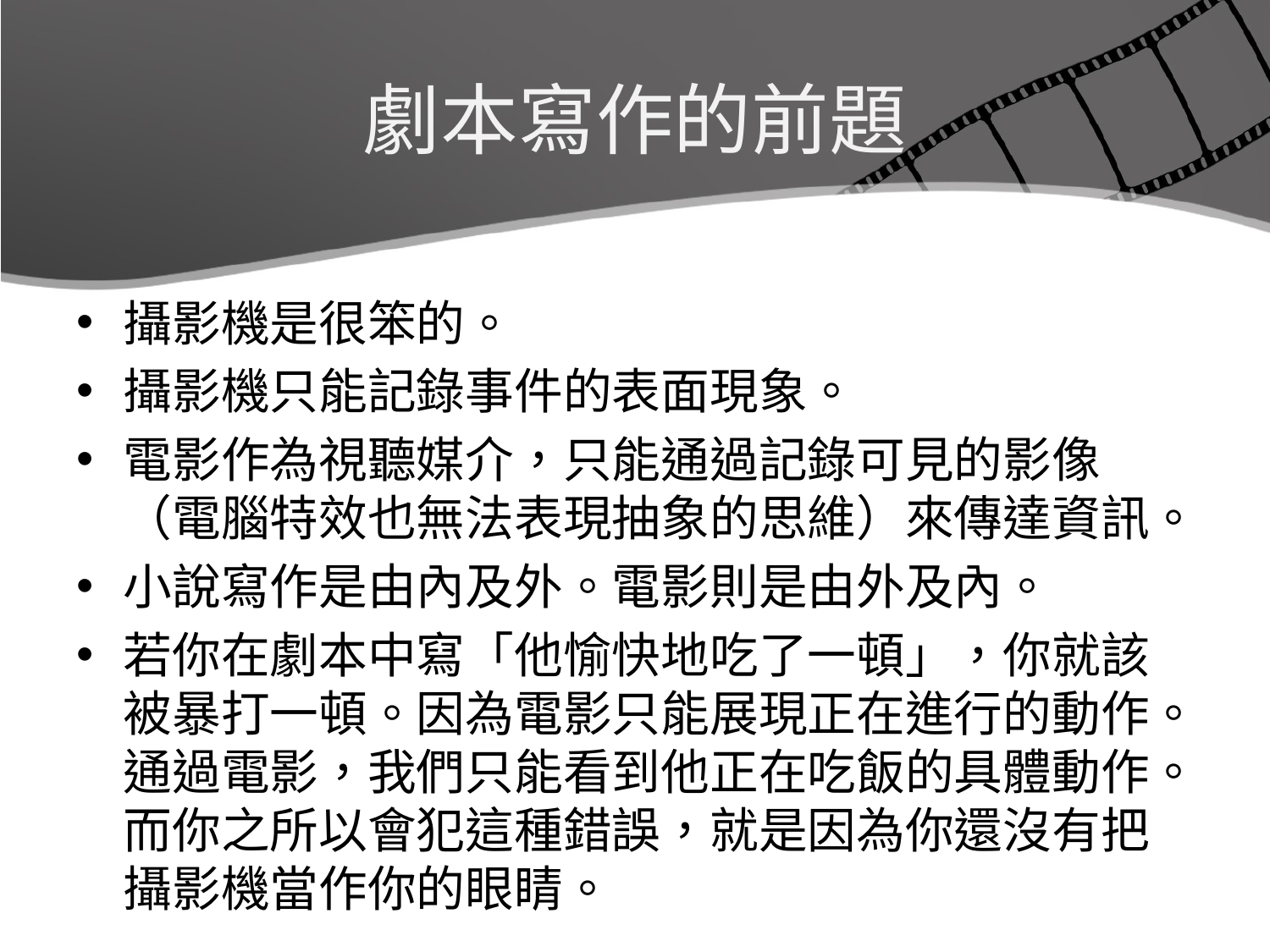

# 劇本寫作的前題
攝影機是很笨的。
攝影機只能記錄事件的表面現象。
電影作為視聽媒介，只能通過記錄可見的影像（電腦特效也無法表現抽象的思維）來傳達資訊。
小說寫作是由內及外。電影則是由外及內。
若你在劇本中寫「他愉快地吃了一頓」，你就該被暴打一頓。因為電影只能展現正在進行的動作。通過電影，我們只能看到他正在吃飯的具體動作。而你之所以會犯這種錯誤，就是因為你還沒有把攝影機當作你的眼睛。